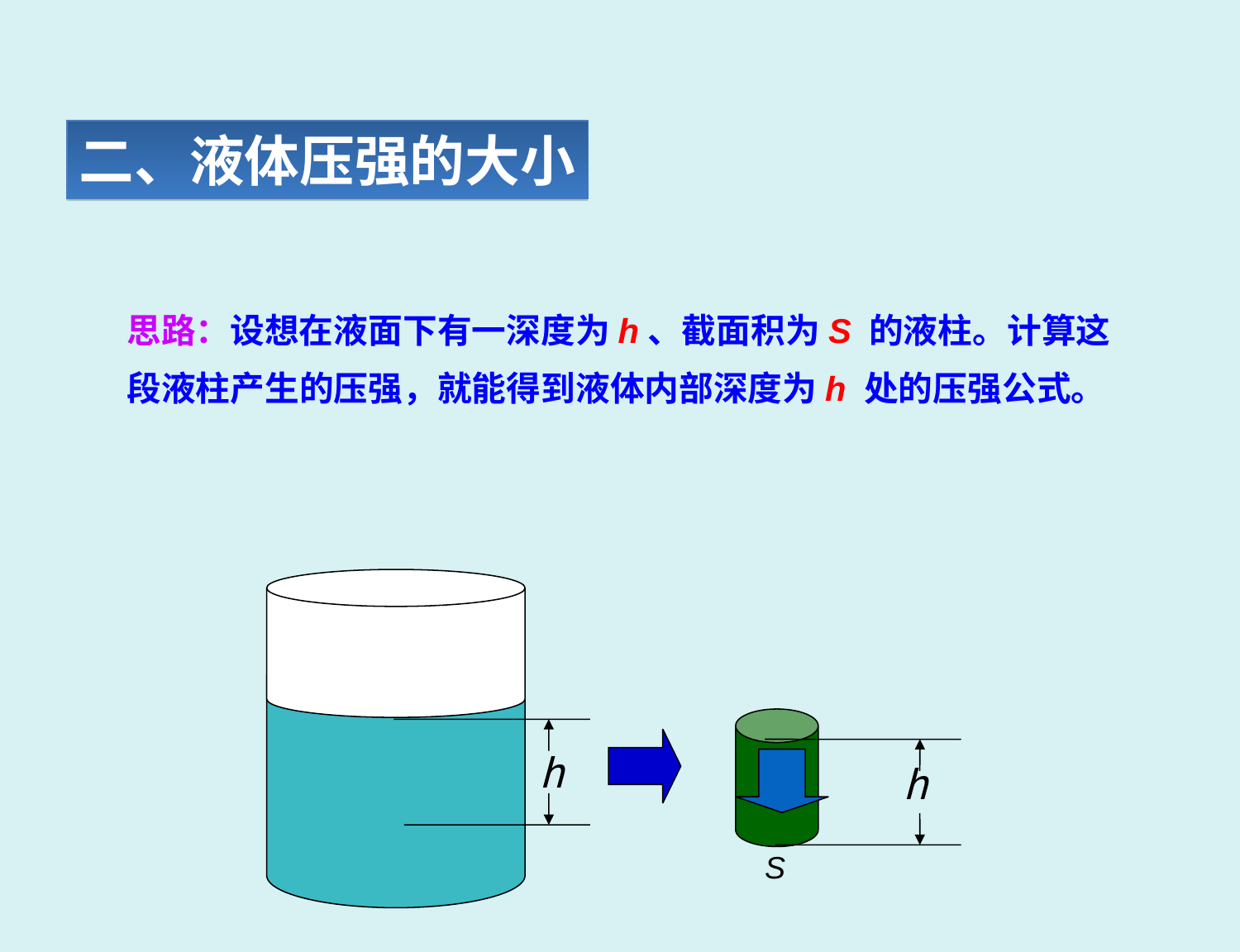

二、液体压强的大小
思路：设想在液面下有一深度为h、截面积为S 的液柱。计算这段液柱产生的压强，就能得到液体内部深度为h 处的压强公式。

h

h

S